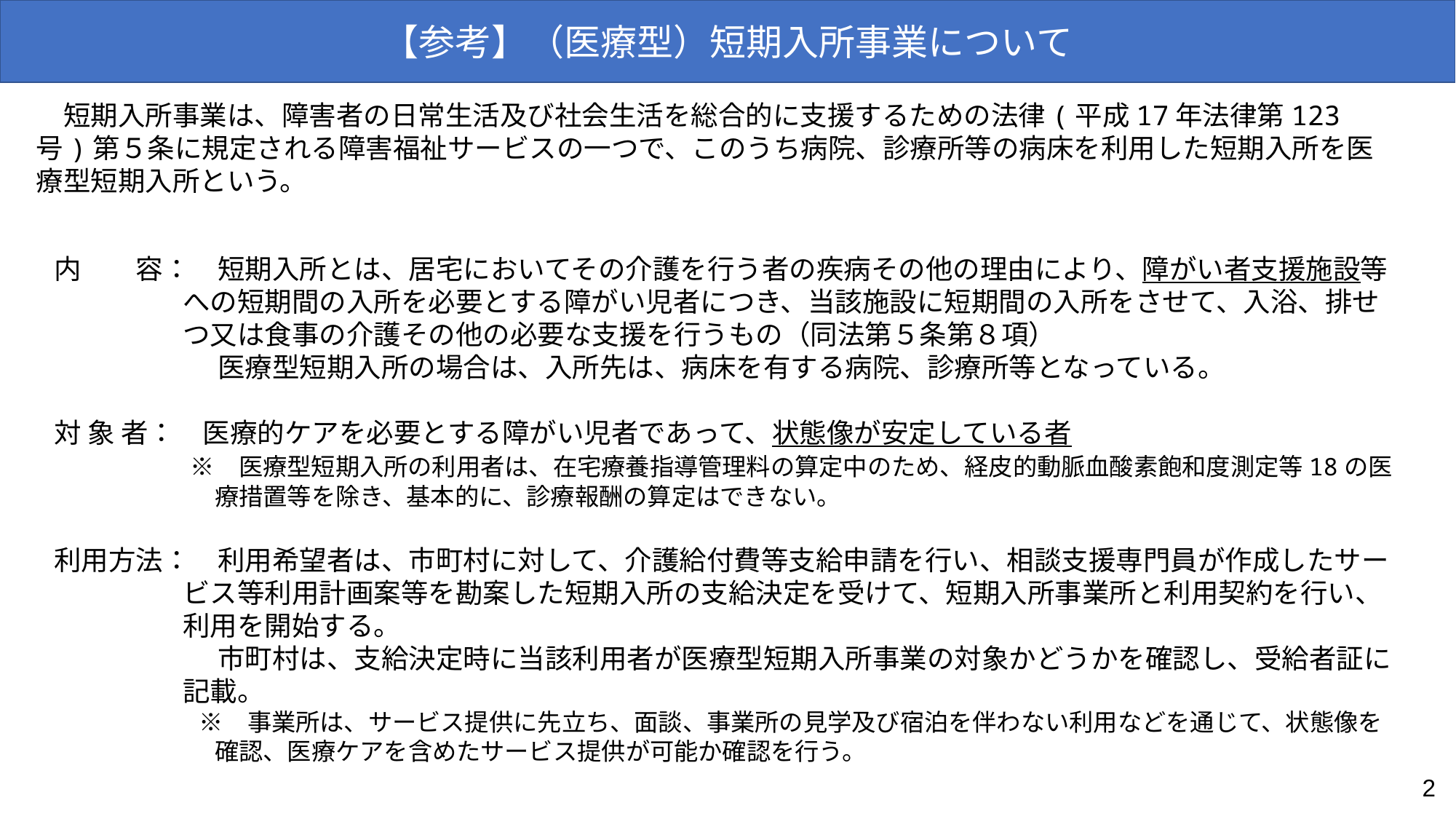

【参考】（医療型）短期入所事業について
　短期入所事業は、障害者の日常生活及び社会生活を総合的に支援するための法律(平成17年法律第123号)第５条に規定される障害福祉サービスの一つで、このうち病院、診療所等の病床を利用した短期入所を医療型短期入所という。
内　　容：　短期入所とは、居宅においてその介護を行う者の疾病その他の理由により、障がい者支援施設等への短期間の入所を必要とする障がい児者につき、当該施設に短期間の入所をさせて、入浴、排せつ又は食事の介護その他の必要な支援を行うもの（同法第５条第８項）
　　　　　　医療型短期入所の場合は、入所先は、病床を有する病院、診療所等となっている。

対 象 者：　医療的ケアを必要とする障がい児者であって、状態像が安定している者
　　　　　※　医療型短期入所の利用者は、在宅療養指導管理料の算定中のため、経皮的動脈血酸素飽和度測定等18の医療措置等を除き、基本的に、診療報酬の算定はできない。

利用方法：　利用希望者は、市町村に対して、介護給付費等支給申請を行い、相談支援専門員が作成したサービス等利用計画案等を勘案した短期入所の支給決定を受けて、短期入所事業所と利用契約を行い、利用を開始する。
　　　　　　市町村は、支給決定時に当該利用者が医療型短期入所事業の対象かどうかを確認し、受給者証に記載。
　　　　　　※　事業所は、サービス提供に先立ち、面談、事業所の見学及び宿泊を伴わない利用などを通じて、状態像を確認、医療ケアを含めたサービス提供が可能か確認を行う。
2